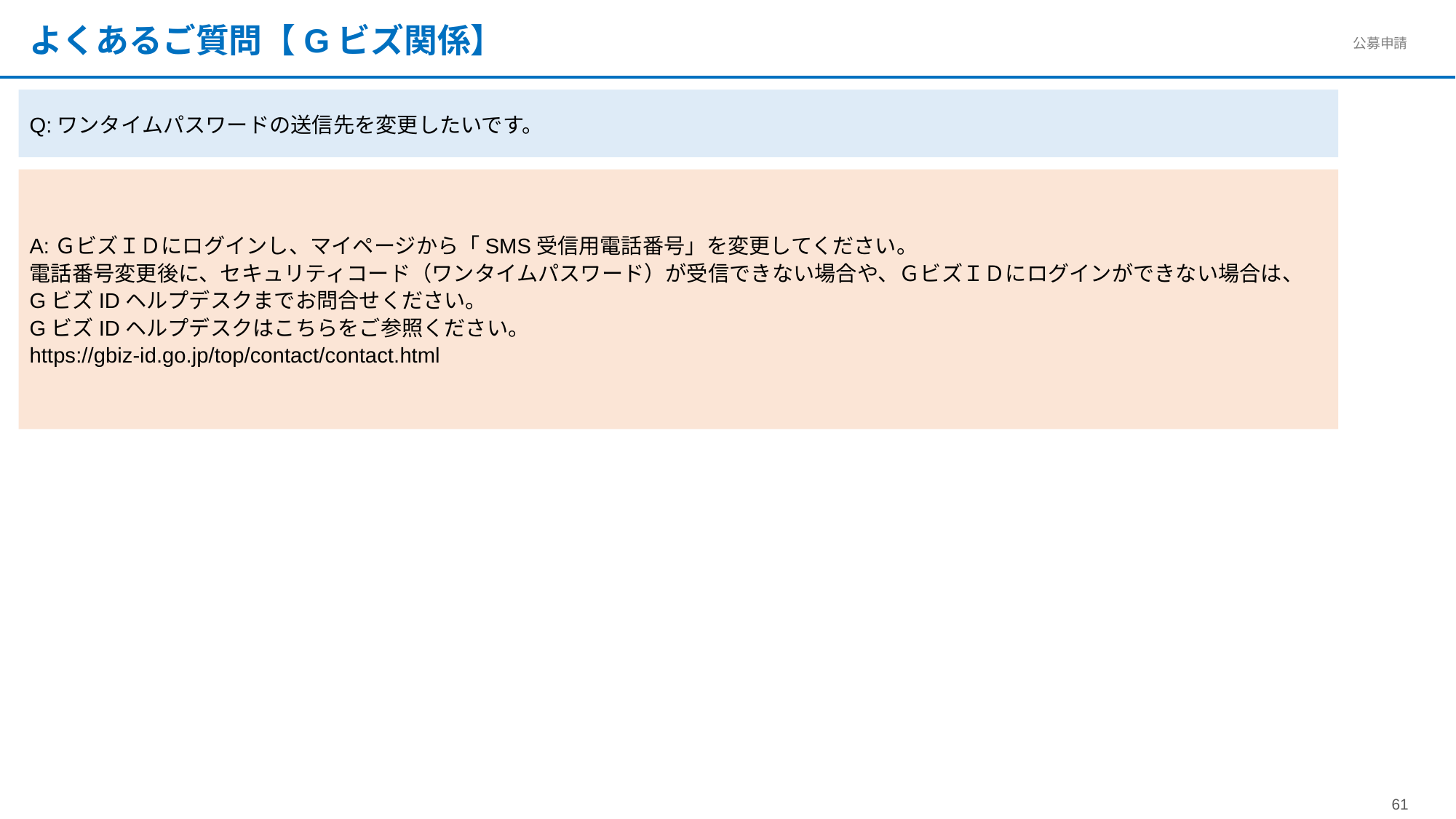

よくあるご質問【Gビズ関係】
Q:ワンタイムパスワードの送信先を変更したいです。
A:ＧビズＩＤにログインし、マイページから「SMS受信用電話番号」を変更してください。
電話番号変更後に、セキュリティコード（ワンタイムパスワード）が受信できない場合や、ＧビズＩＤにログインができない場合は、 GビズIDヘルプデスクまでお問合せください。
GビズIDヘルプデスクはこちらをご参照ください。
https://gbiz-id.go.jp/top/contact/contact.html